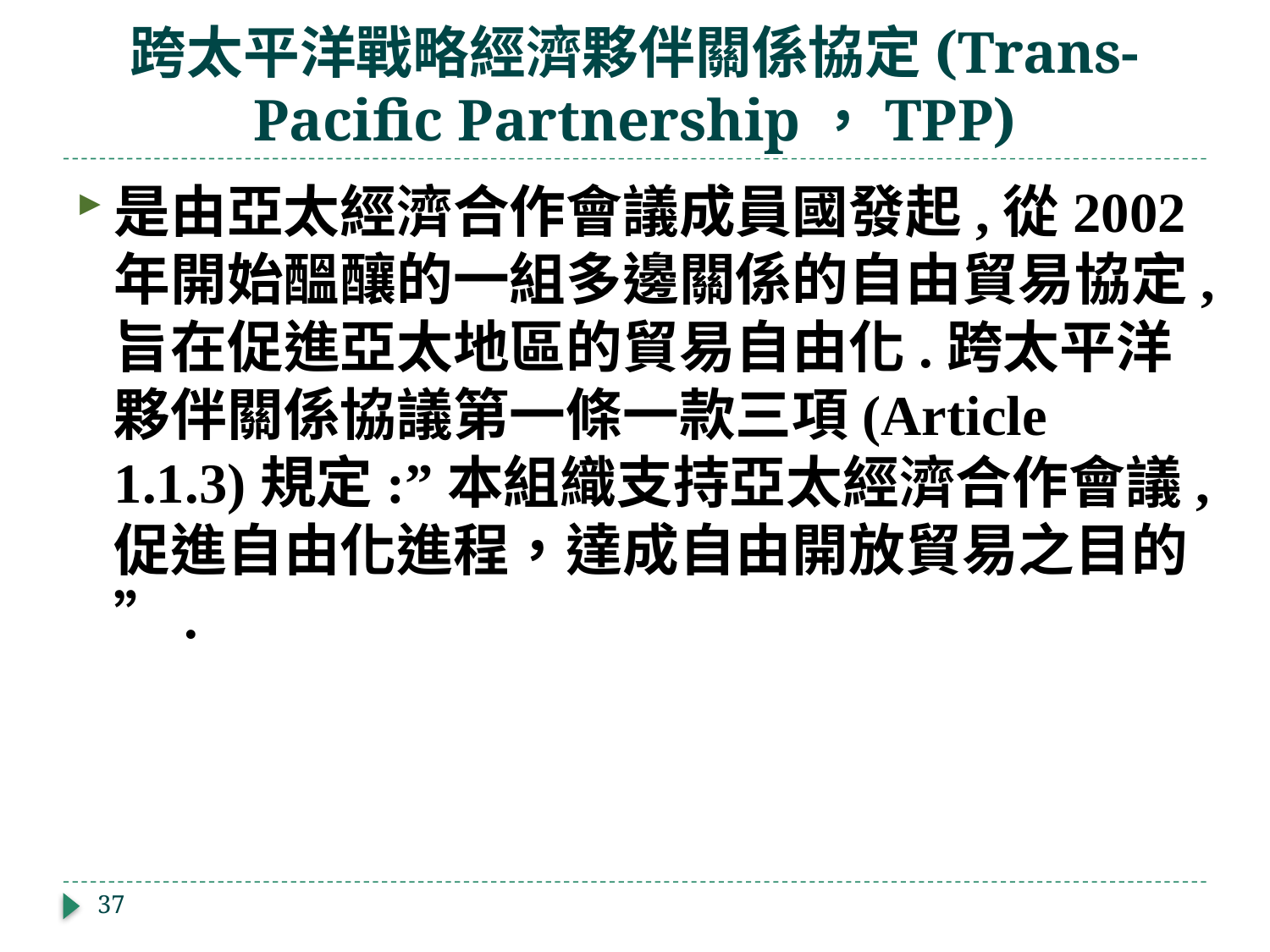

# 跨太平洋戰略經濟夥伴關係協定(Trans-Pacific Partnership，TPP)
是由亞太經濟合作會議成員國發起,從2002年開始醞釀的一組多邊關係的自由貿易協定,旨在促進亞太地區的貿易自由化.跨太平洋夥伴關係協議第一條一款三項(Article 1.1.3)規定:”本組織支持亞太經濟合作會議,促進自由化進程，達成自由開放貿易之目的”.
37